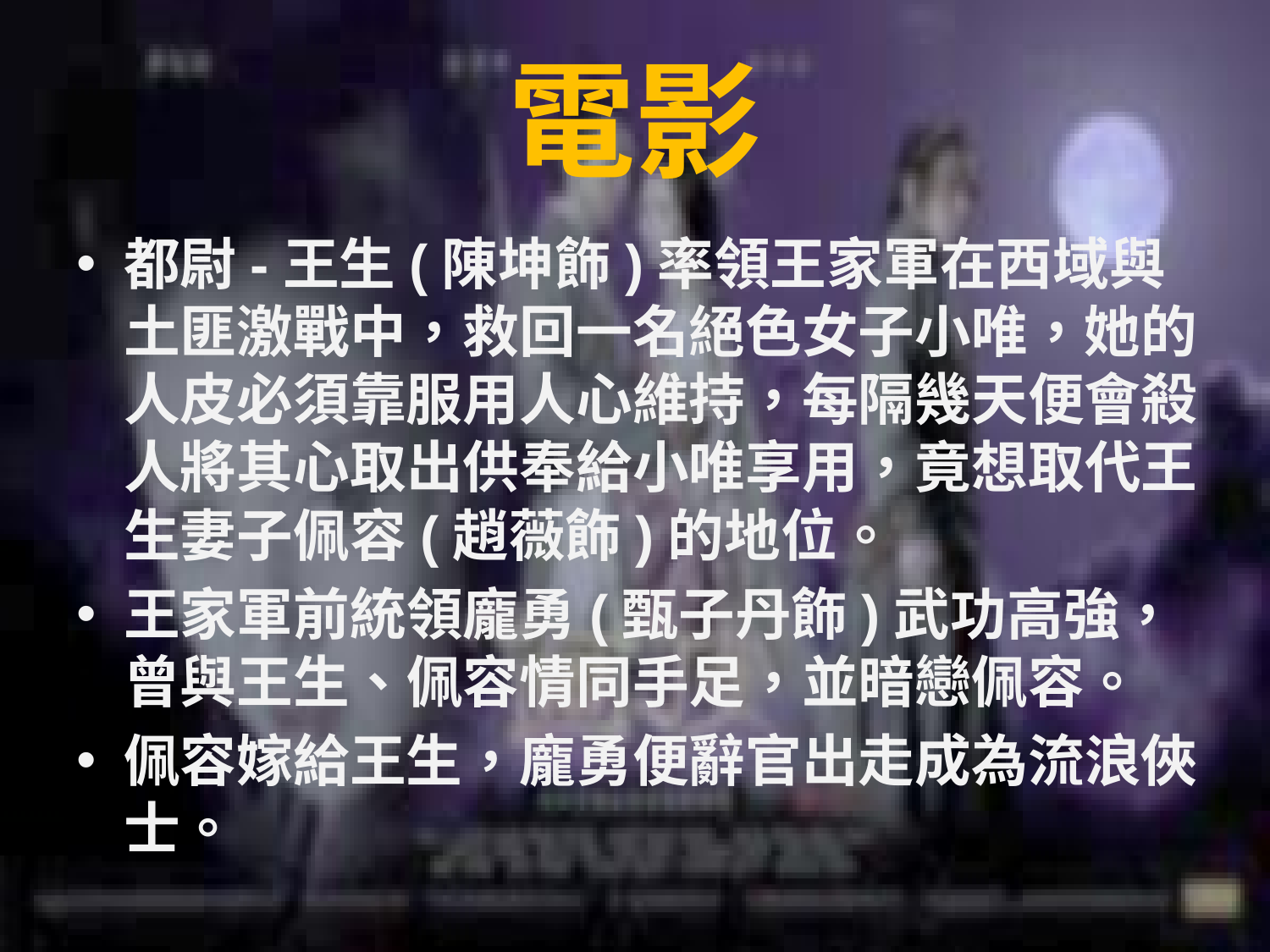

# 電影
都尉-王生(陳坤飾)率領王家軍在西域與土匪激戰中，救回一名絕色女子小唯，她的人皮必須靠服用人心維持，每隔幾天便會殺人將其心取出供奉給小唯享用，竟想取代王生妻子佩容(趙薇飾)的地位。
王家軍前統領龐勇(甄子丹飾)武功高強，曾與王生、佩容情同手足，並暗戀佩容。
佩容嫁給王生，龐勇便辭官出走成為流浪俠士。